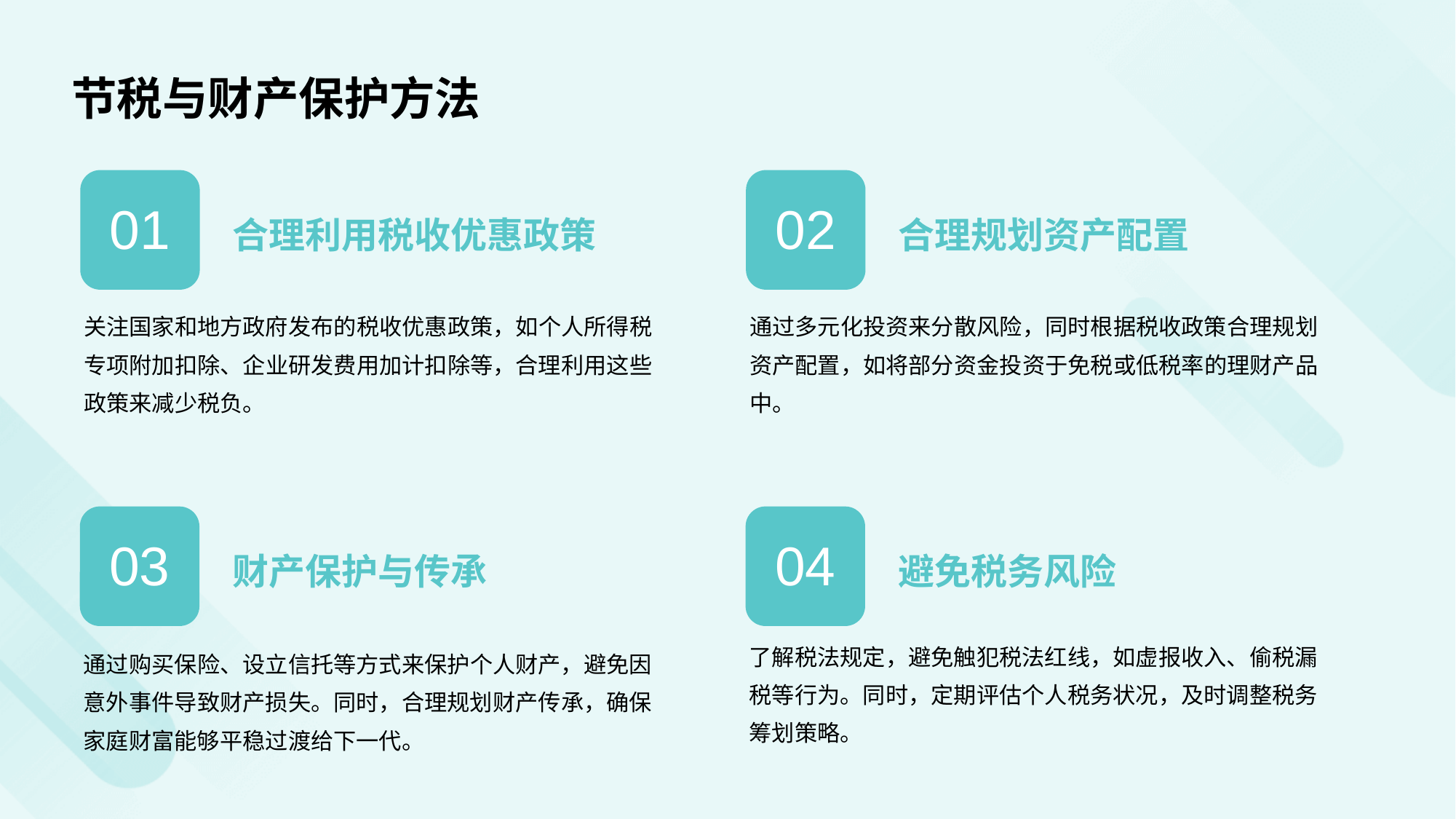

节税与财产保护方法

合理利用税收优惠政策

合理规划资产配置
01
02
关注国家和地方政府发布的税收优惠政策，如个人所得税专项附加扣除、企业研发费用加计扣除等，合理利用这些政策来减少税负。
通过多元化投资来分散风险，同时根据税收政策合理规划资产配置，如将部分资金投资于免税或低税率的理财产品中。

财产保护与传承

避免税务风险
03
04
了解税法规定，避免触犯税法红线，如虚报收入、偷税漏税等行为。同时，定期评估个人税务状况，及时调整税务筹划策略。
通过购买保险、设立信托等方式来保护个人财产，避免因意外事件导致财产损失。同时，合理规划财产传承，确保家庭财富能够平稳过渡给下一代。